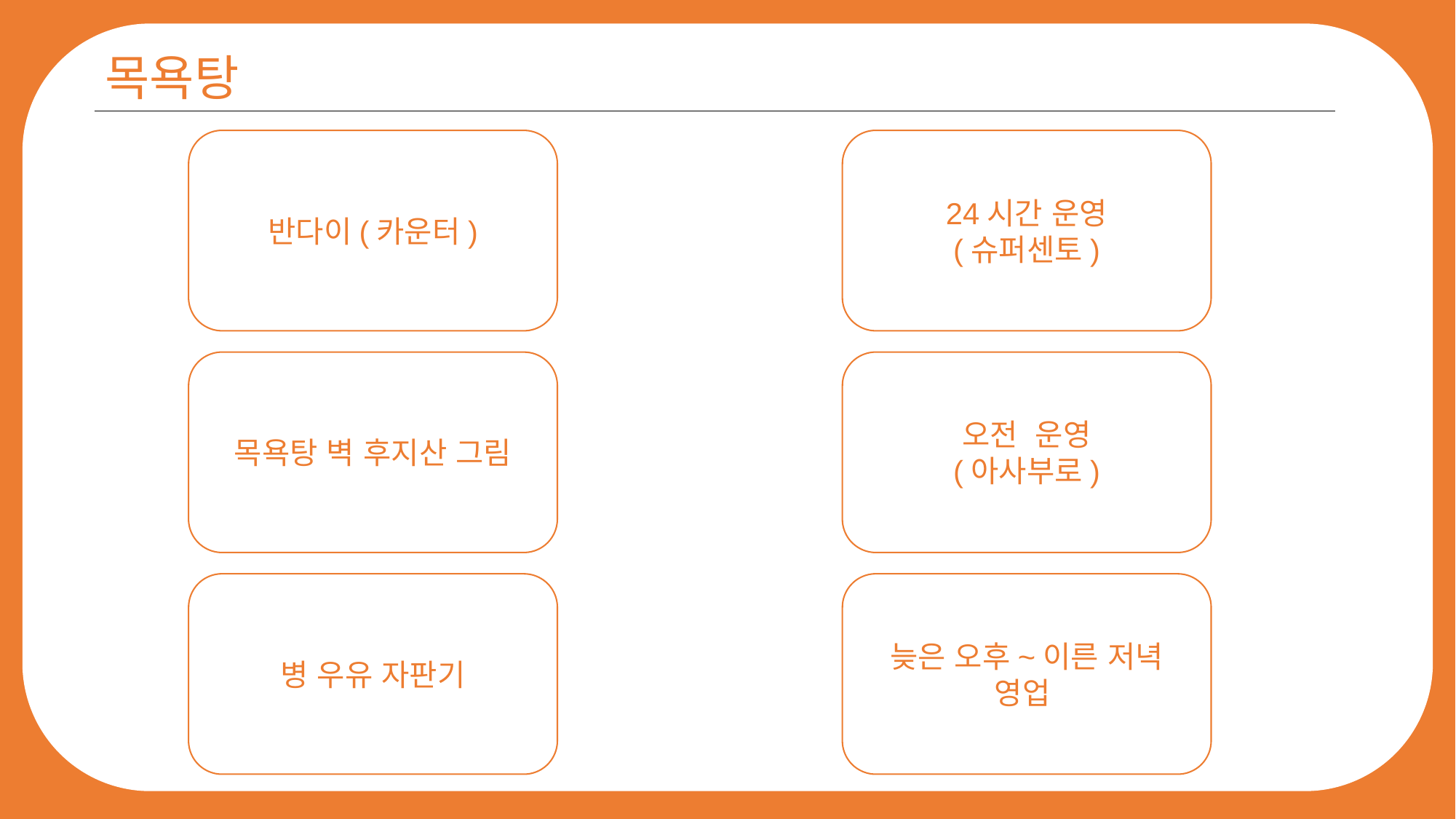

목욕탕
반다이(카운터)
24시간 운영
(슈퍼센토)
목욕탕 벽 후지산 그림
오전  운영
(아사부로)
병 우유 자판기
늦은 오후~이른 저녁
영업